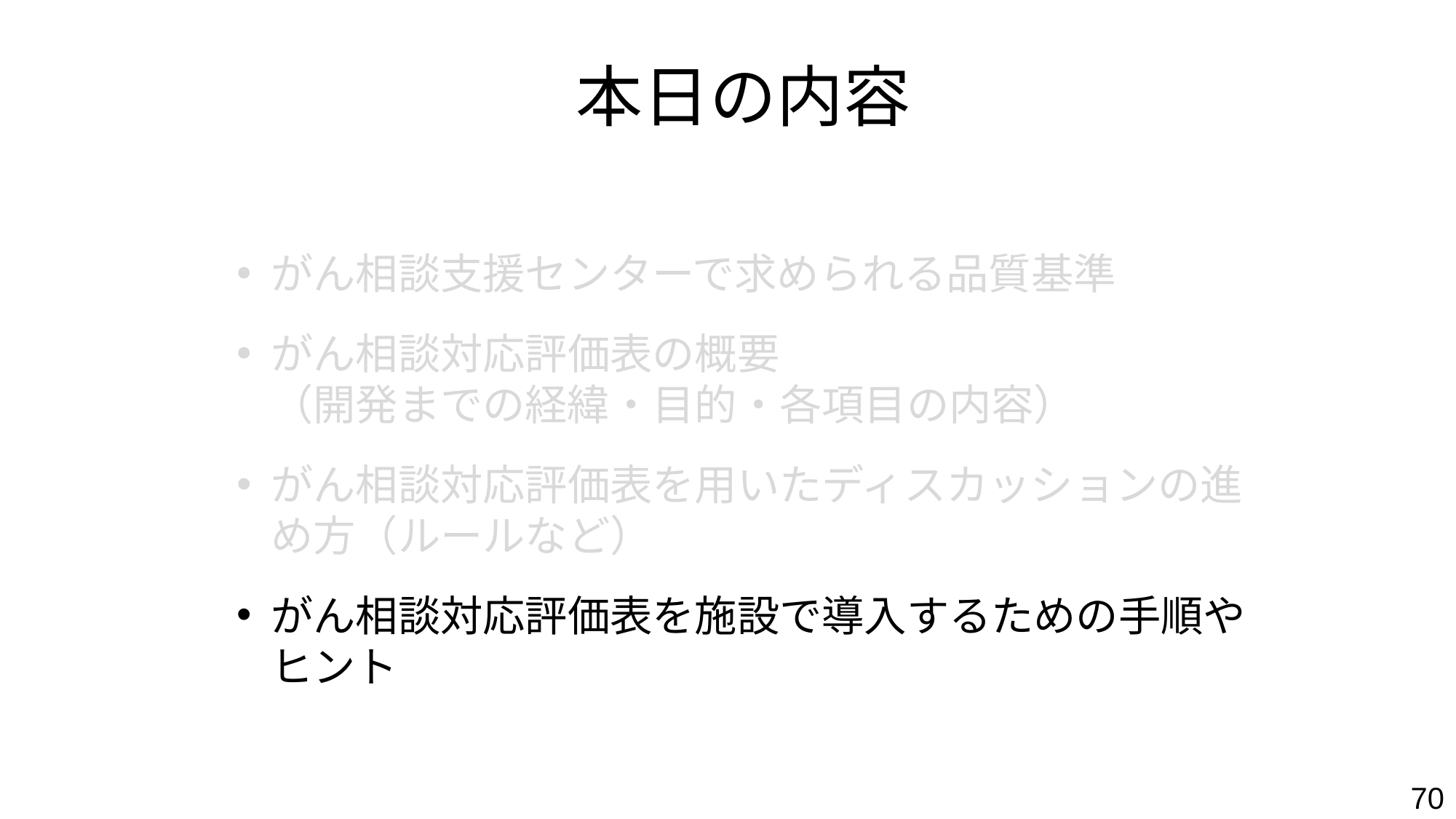

# 本日の内容
がん相談支援センターで求められる品質基準

がん相談対応評価表の概要
（開発までの経緯・目的・各項目の内容）

がん相談対応評価表を用いたディスカッションの進め方（ルールなど）

がん相談対応評価表を施設で導入するための手順やヒント
70